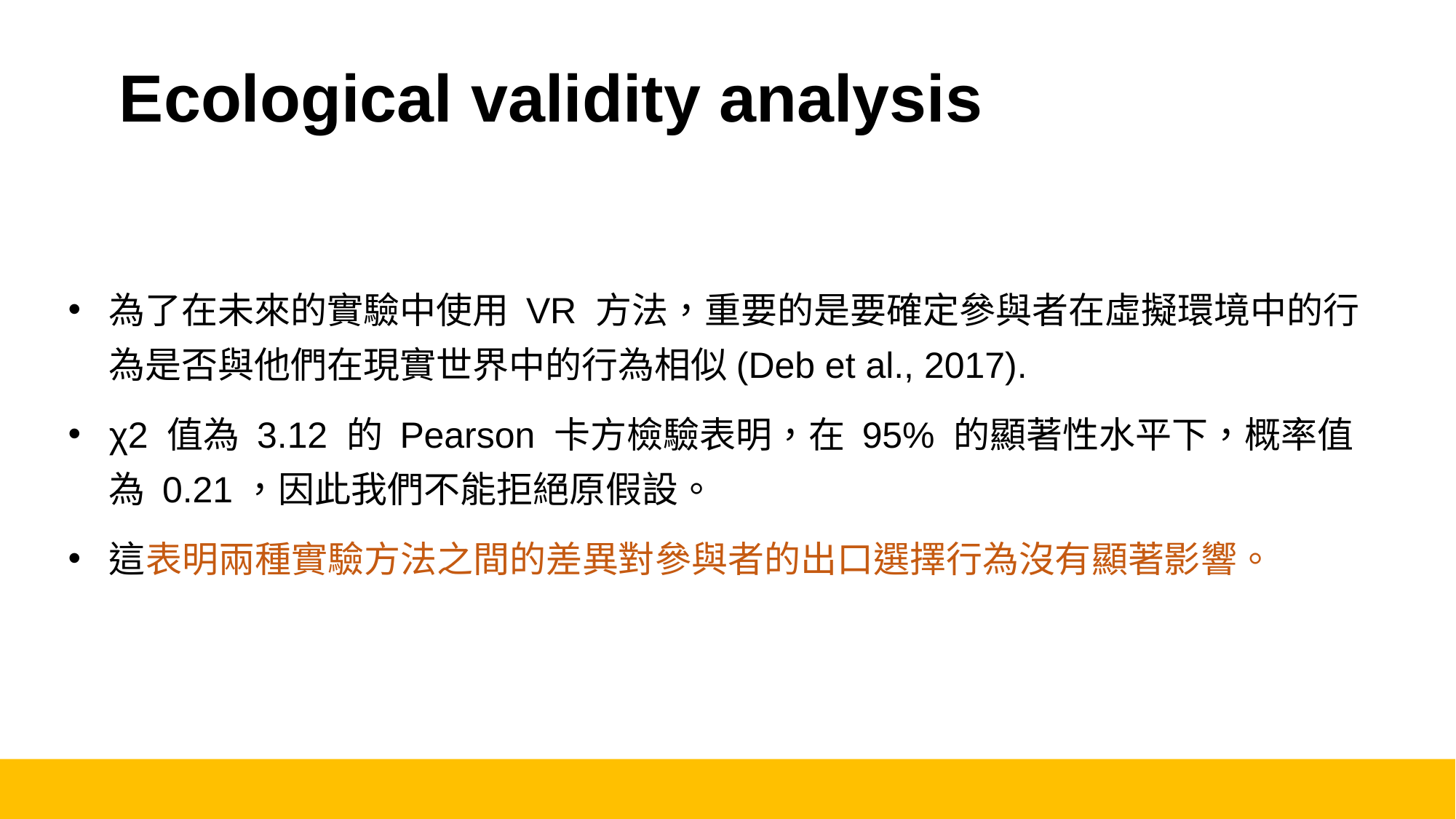

Ecological validity analysis
為了在未來的實驗中使用 VR 方法，重要的是要確定參與者在虛擬環境中的行為是否與他們在現實世界中的行為相似(Deb et al., 2017).
χ2 值為 3.12 的 Pearson 卡方檢驗表明，在 95% 的顯著性水平下，概率值為 0.21，因此我們不能拒絕原假設。
這表明兩種實驗方法之間的差異對參與者的出口選擇行為沒有顯著影響。

21